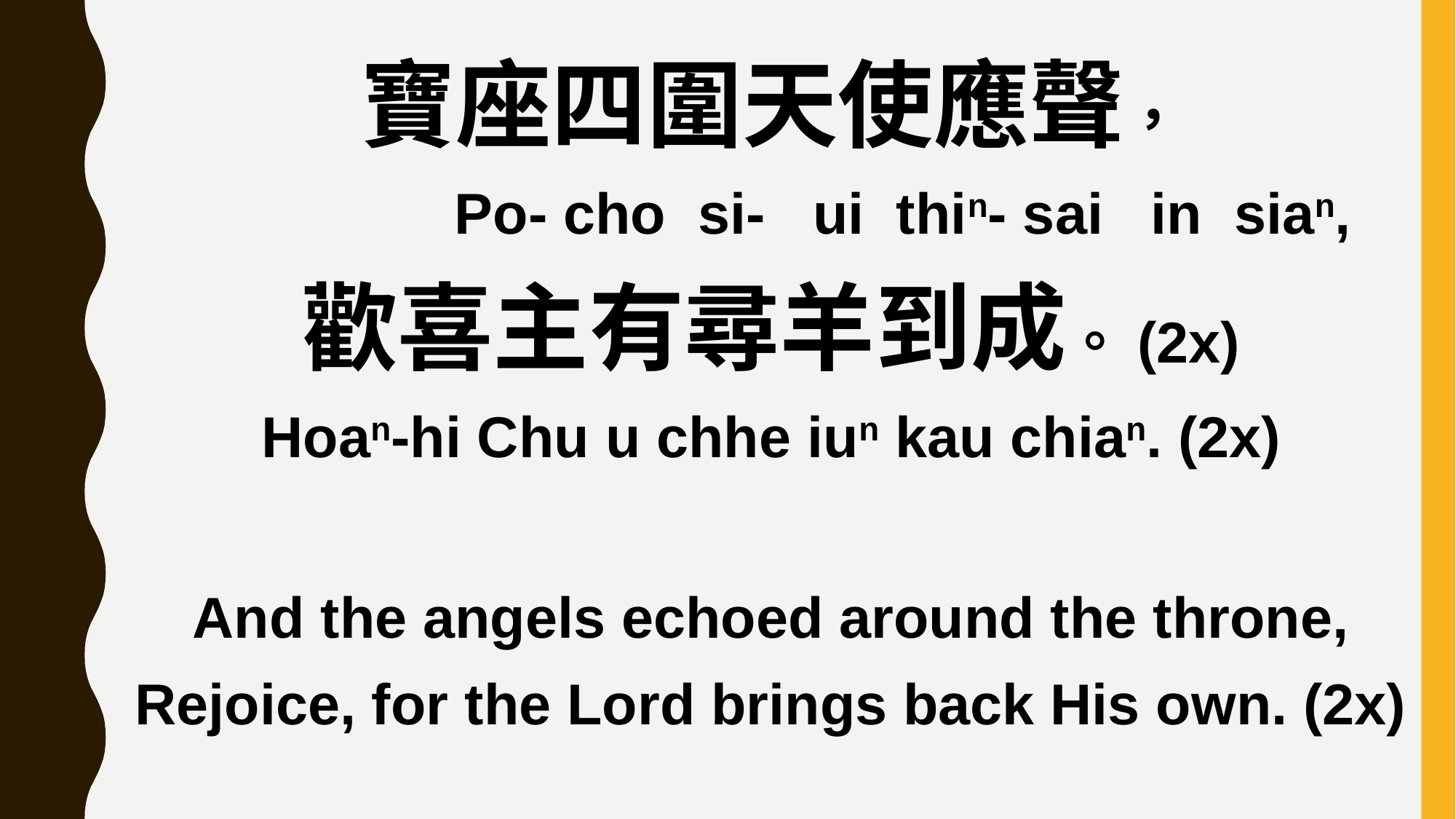

寶座四圍天使應聲，
                    Po- cho  si-   ui  thin- sai   in  sian,
歡喜主有尋羊到成。(2x)
Hoan-hi Chu u chhe iun kau chian. (2x)

And the angels echoed around the throne,
Rejoice, for the Lord brings back His own. (2x)